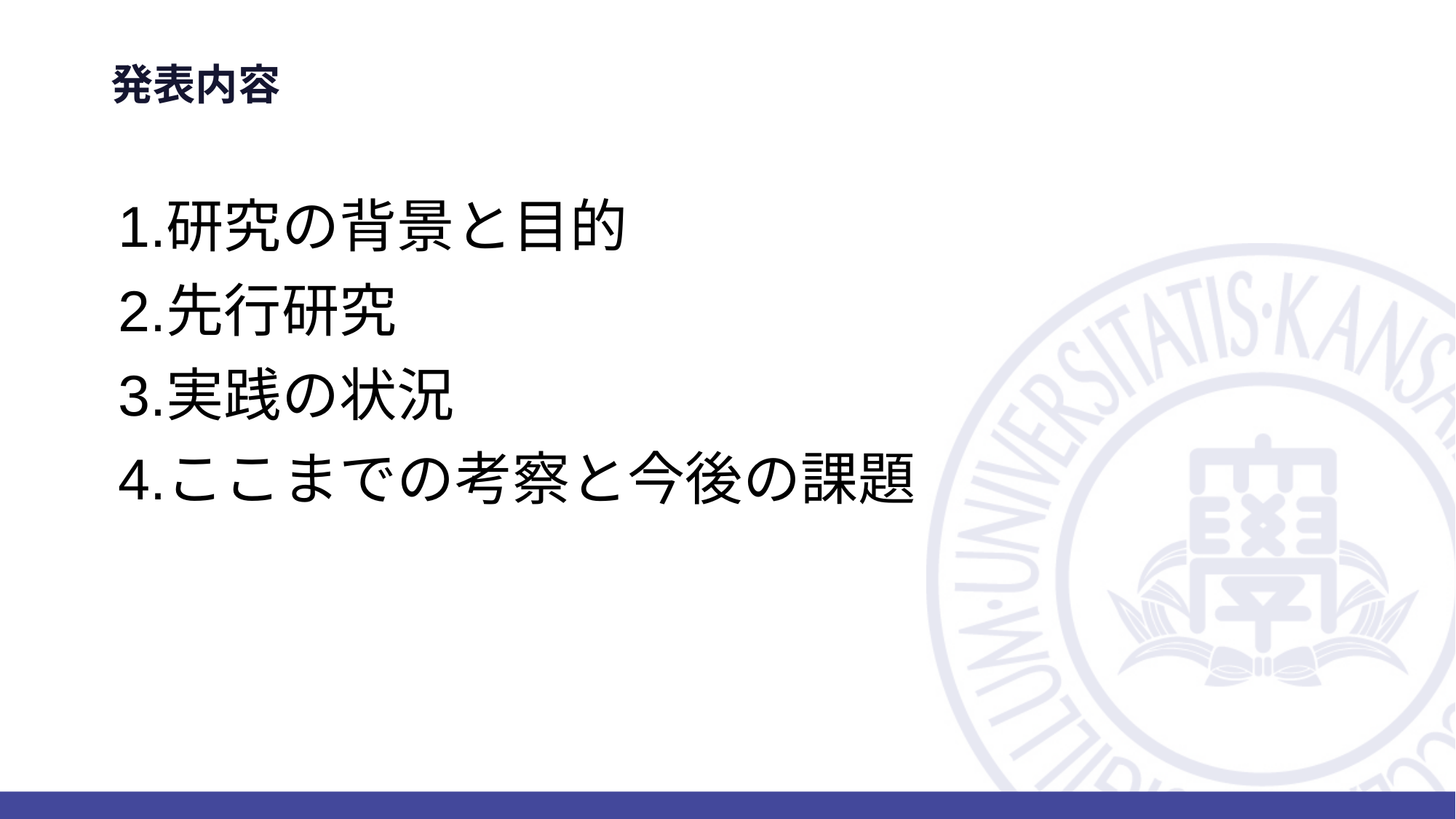

# 発表内容
研究の背景と目的
先行研究
実践の状況
ここまでの考察と今後の課題